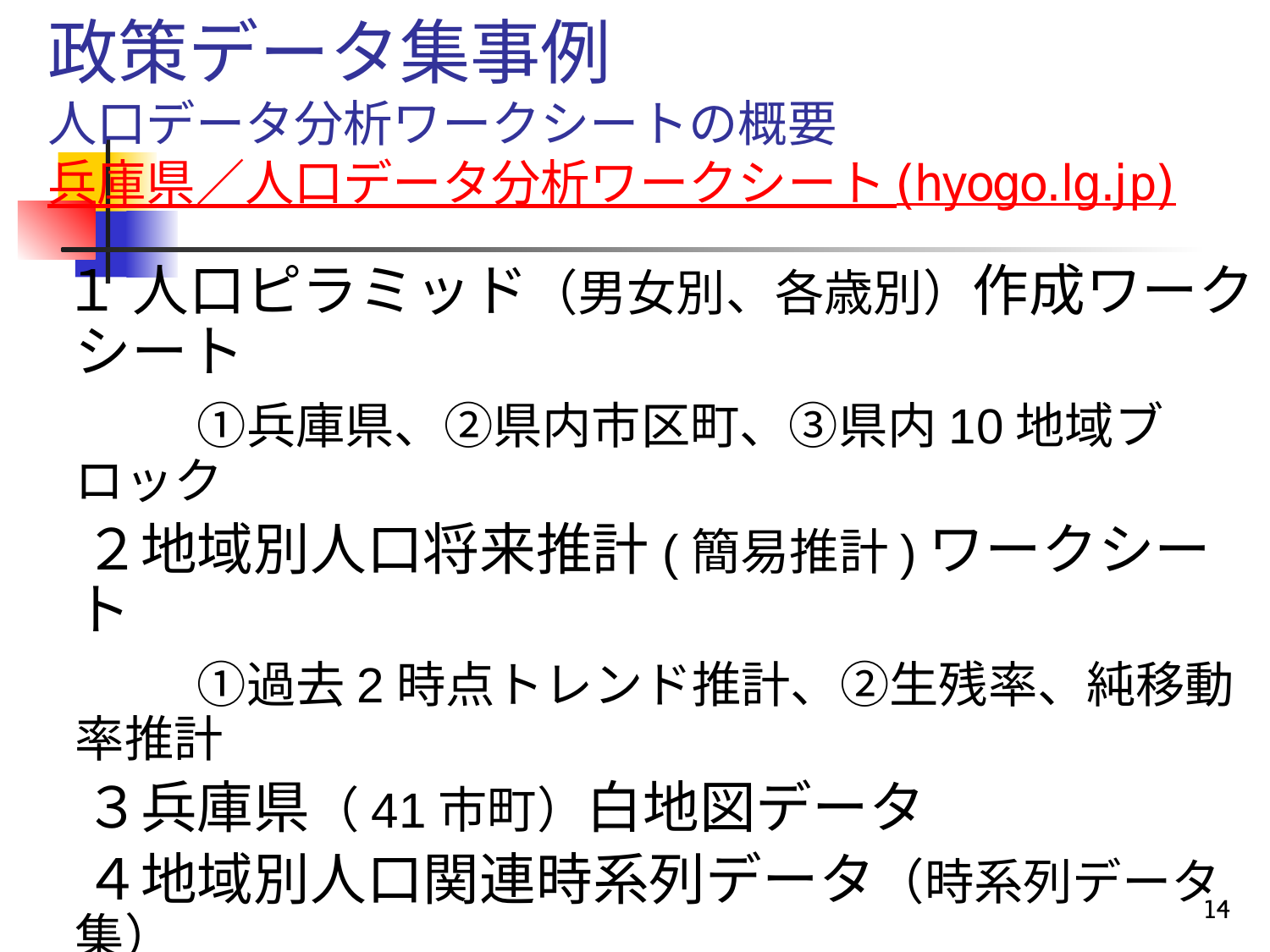

# 政策データ集事例 人口データ分析ワークシートの概要 兵庫県／人口データ分析ワークシート (hyogo.lg.jp)
　１ 人口ピラミッド（男女別、各歳別）作成ワークシート
　　　①兵庫県、②県内市区町、③県内10地域ブロック
　２地域別人口将来推計(簡易推計)ワークシート
　　　①過去2時点トレンド推計、②生残率、純移動率推計
　３兵庫県（41市町）白地図データ
　４地域別人口関連時系列データ（時系列データ集）
　５出生数分析（合計特殊出生率）
　６死亡者数分析（年齢調整死亡率、標準化死亡比）
　７生命表・健康寿命推計(人口動態、介護保険データ)
14